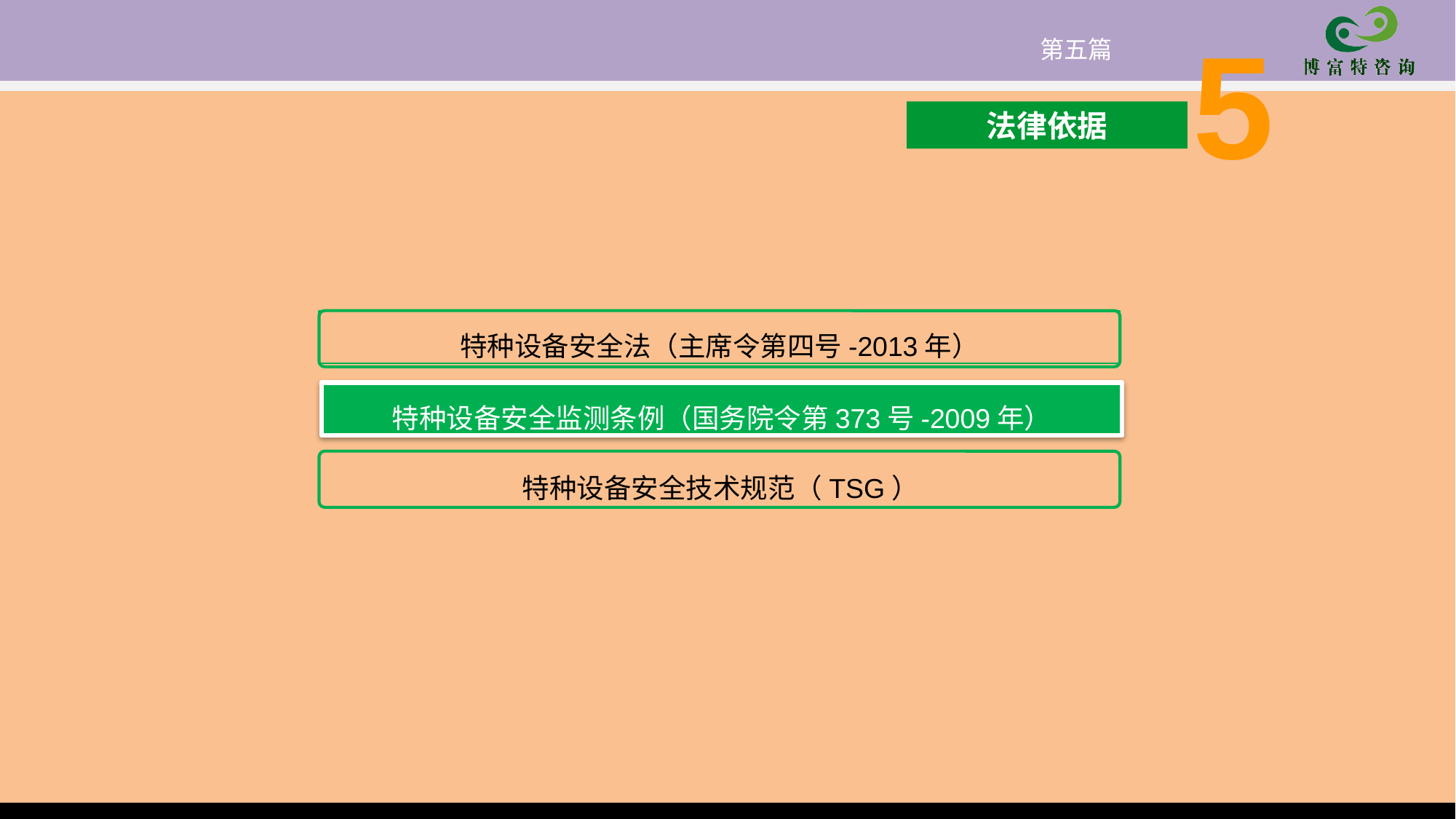

5
第五篇
法律依据
特种设备安全法（主席令第四号-2013年）

特种设备安全监测条例（国务院令第373号-2009年）

特种设备安全技术规范（TSG）